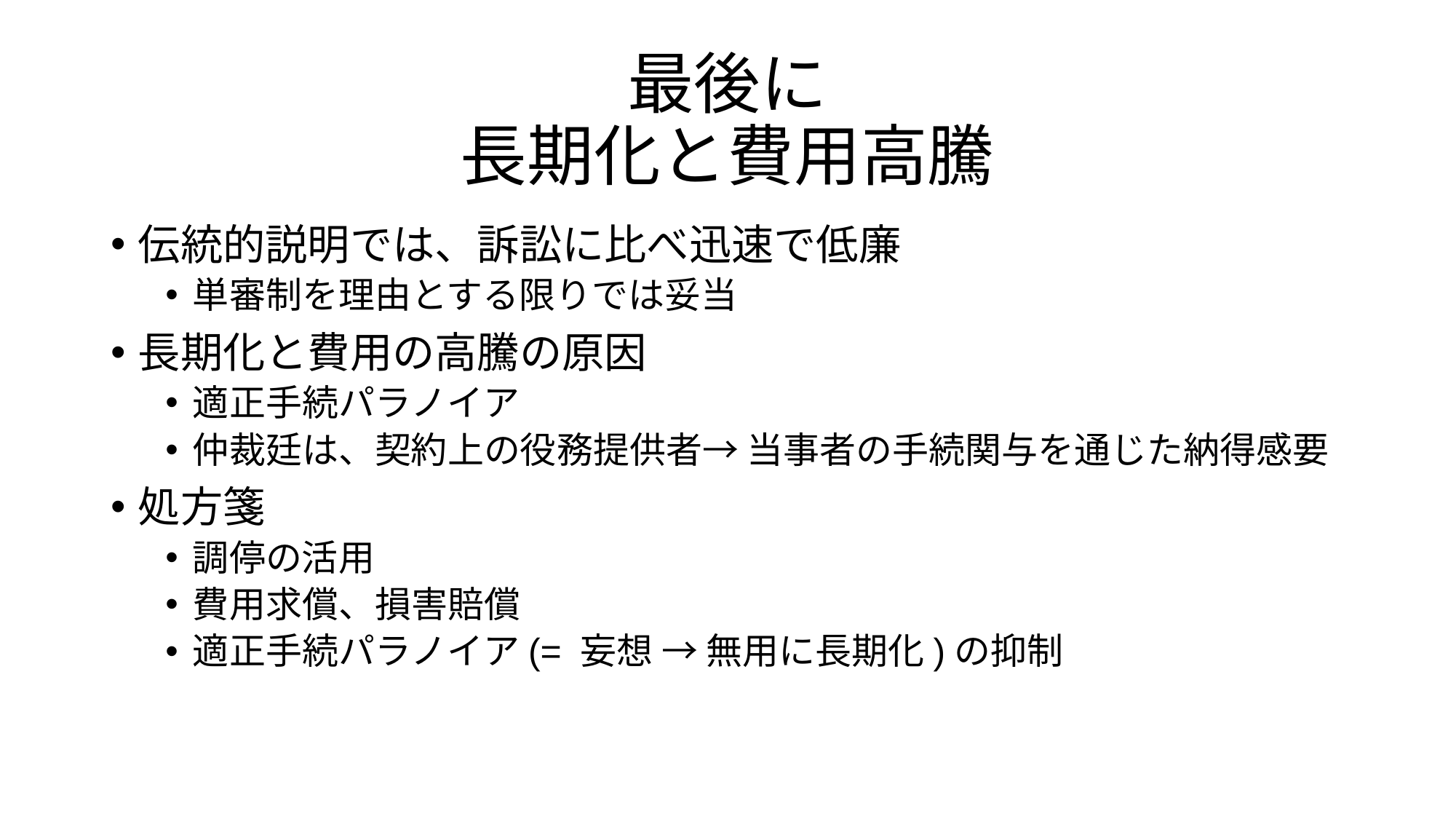

# 最後に 長期化と費用高騰
伝統的説明では、訴訟に比べ迅速で低廉
単審制を理由とする限りでは妥当
長期化と費用の高騰の原因
適正手続パラノイア
仲裁廷は、契約上の役務提供者→ 当事者の手続関与を通じた納得感要
処方箋
調停の活用
費用求償、損害賠償
適正手続パラノイア(= 妄想 → 無用に長期化)の抑制